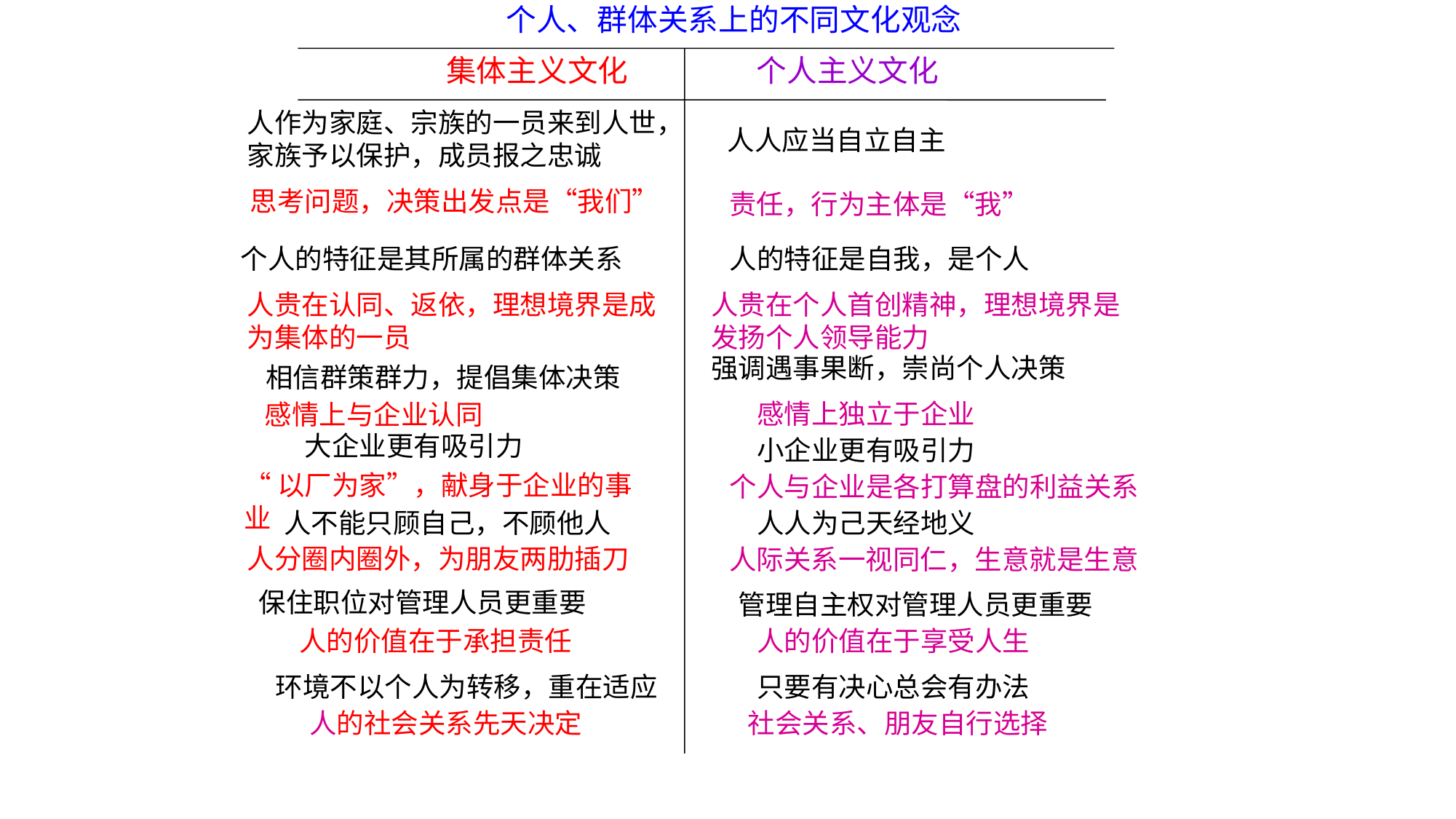

个人、群体关系上的不同文化观念
集体主义文化                   个人主义文化

人作为家庭、宗族的一员来到人世，家族予以保护，成员报之忠诚
人人应当自立自主
思考问题，决策出发点是“我们”
责任，行为主体是“我”
个人的特征是其所属的群体关系
人的特征是自我，是个人
人贵在认同、返依，理想境界是成
为集体的一员
人贵在个人首创精神，理想境界是
发扬个人领导能力
强调遇事果断，崇尚个人决策
相信群策群力，提倡集体决策
　感情上独立于企业
感情上与企业认同
大企业更有吸引力
小企业更有吸引力
“以厂为家”，献身于企业的事业
个人与企业是各打算盘的利益关系
人不能只顾自己，不顾他人
人人为己天经地义
　人分圈内圈外，为朋友两肋插刀
　人际关系一视同仁，生意就是生意
保住职位对管理人员更重要
管理自主权对管理人员更重要
人的价值在于承担责任
人的价值在于享受人生
环境不以个人为转移，重在适应
只要有决心总会有办法
人的社会关系先天决定
社会关系、朋友自行选择